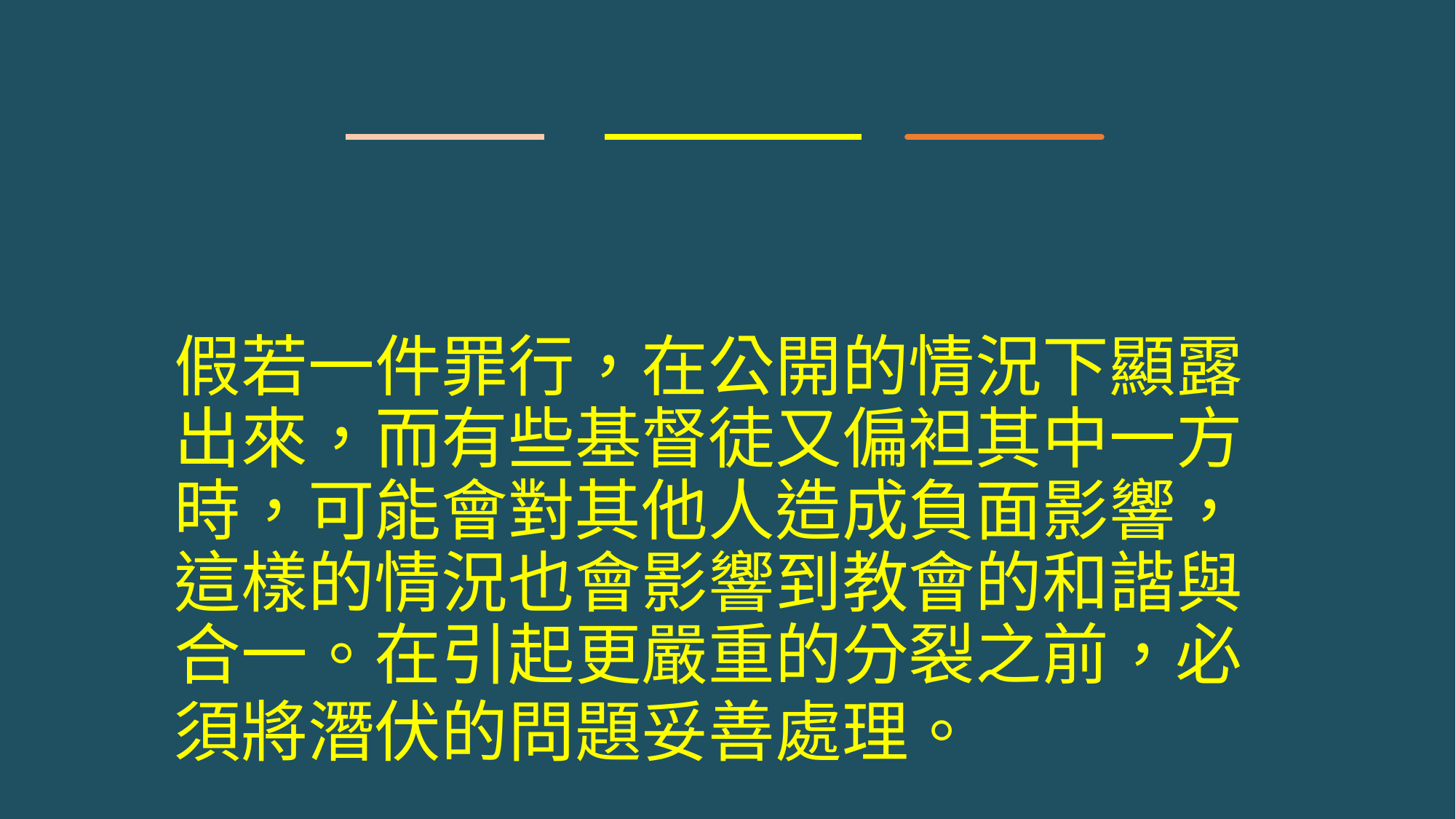

假若一件罪行，在公開的情況下顯露出來，而有些基督徒又偏袒其中一方時，可能會對其他人造成負面影響，這樣的情況也會影響到教會的和諧與合一。在引起更嚴重的分裂之前，必須將潛伏的問題妥善處理。